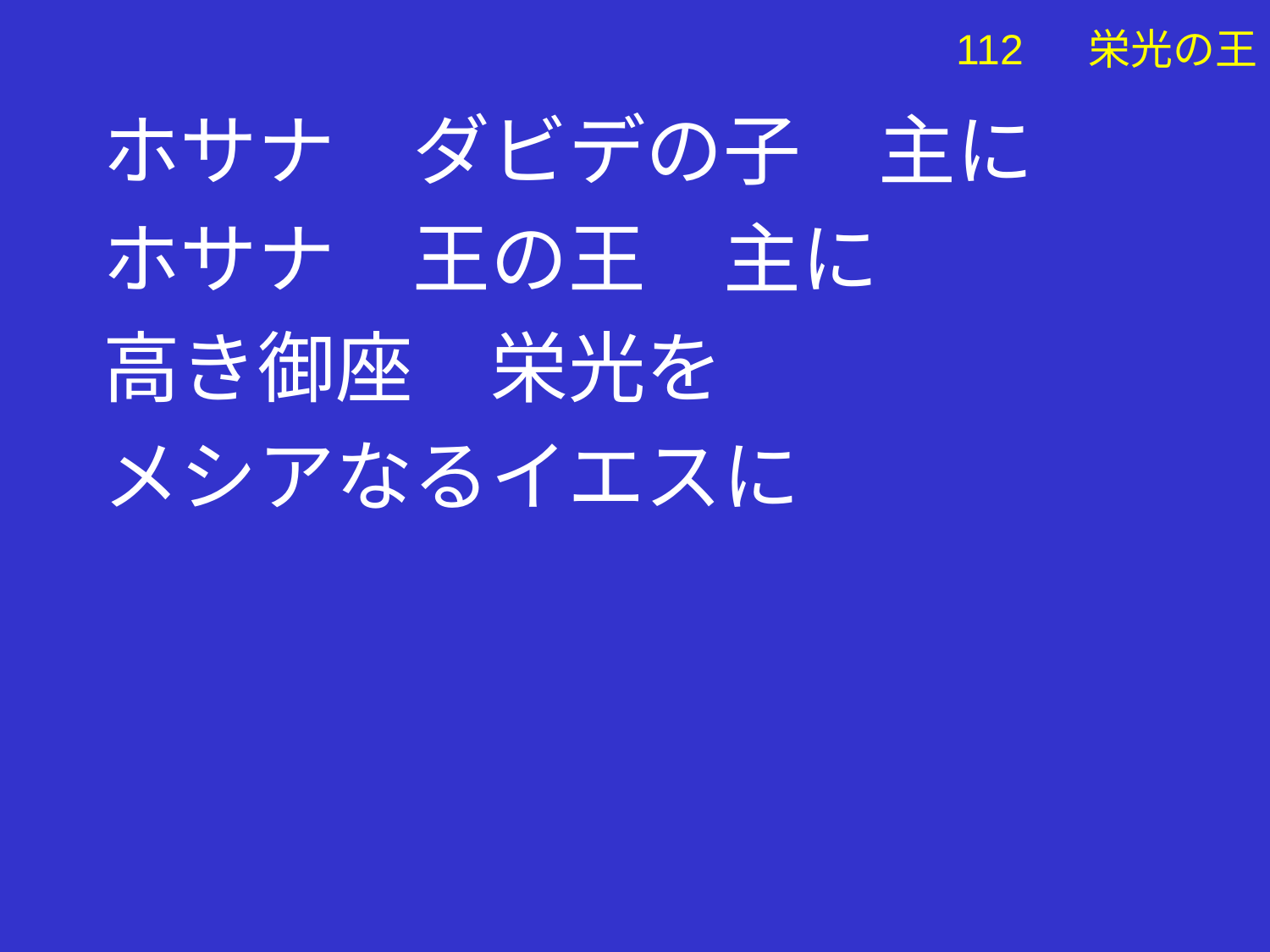

ホサナ　ダビデの子　主に
ホサナ　王の王　主に
高き御座　栄光を
メシアなるイエスに
# 112 　栄光の王